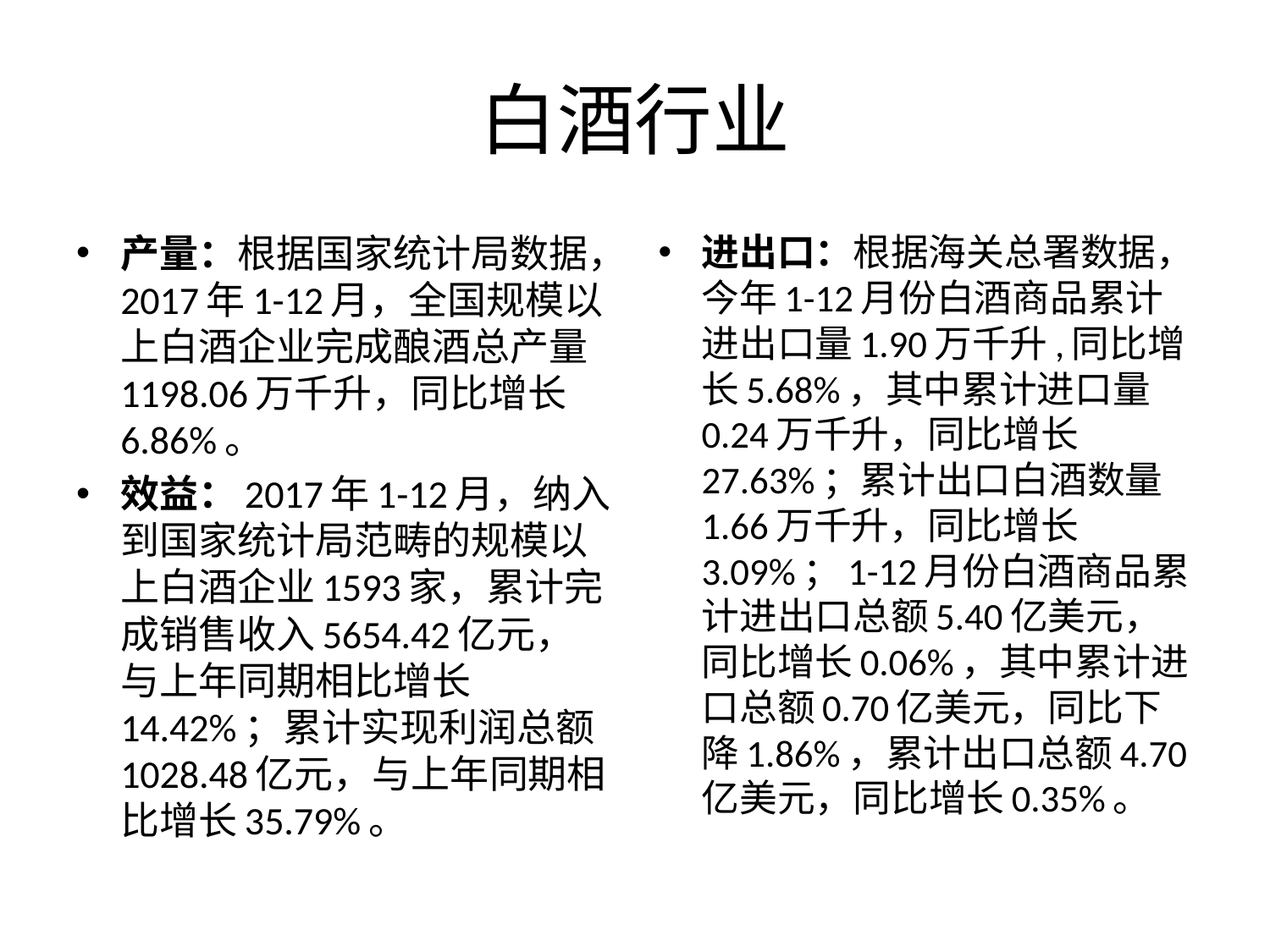

# 白酒行业
产量：根据国家统计局数据，2017年1-12月，全国规模以上白酒企业完成酿酒总产量1198.06万千升，同比增长6.86%。
效益：2017年1-12月，纳入到国家统计局范畴的规模以上白酒企业1593家，累计完成销售收入5654.42亿元，与上年同期相比增长14.42%；累计实现利润总额1028.48亿元，与上年同期相比增长35.79%。

进出口：根据海关总署数据，今年1-12月份白酒商品累计进出口量1.90万千升,同比增长5.68%，其中累计进口量0.24万千升，同比增长27.63%；累计出口白酒数量1.66万千升，同比增长3.09%；1-12月份白酒商品累计进出口总额5.40亿美元，同比增长0.06%，其中累计进口总额0.70亿美元，同比下降1.86%，累计出口总额4.70亿美元，同比增长0.35%。